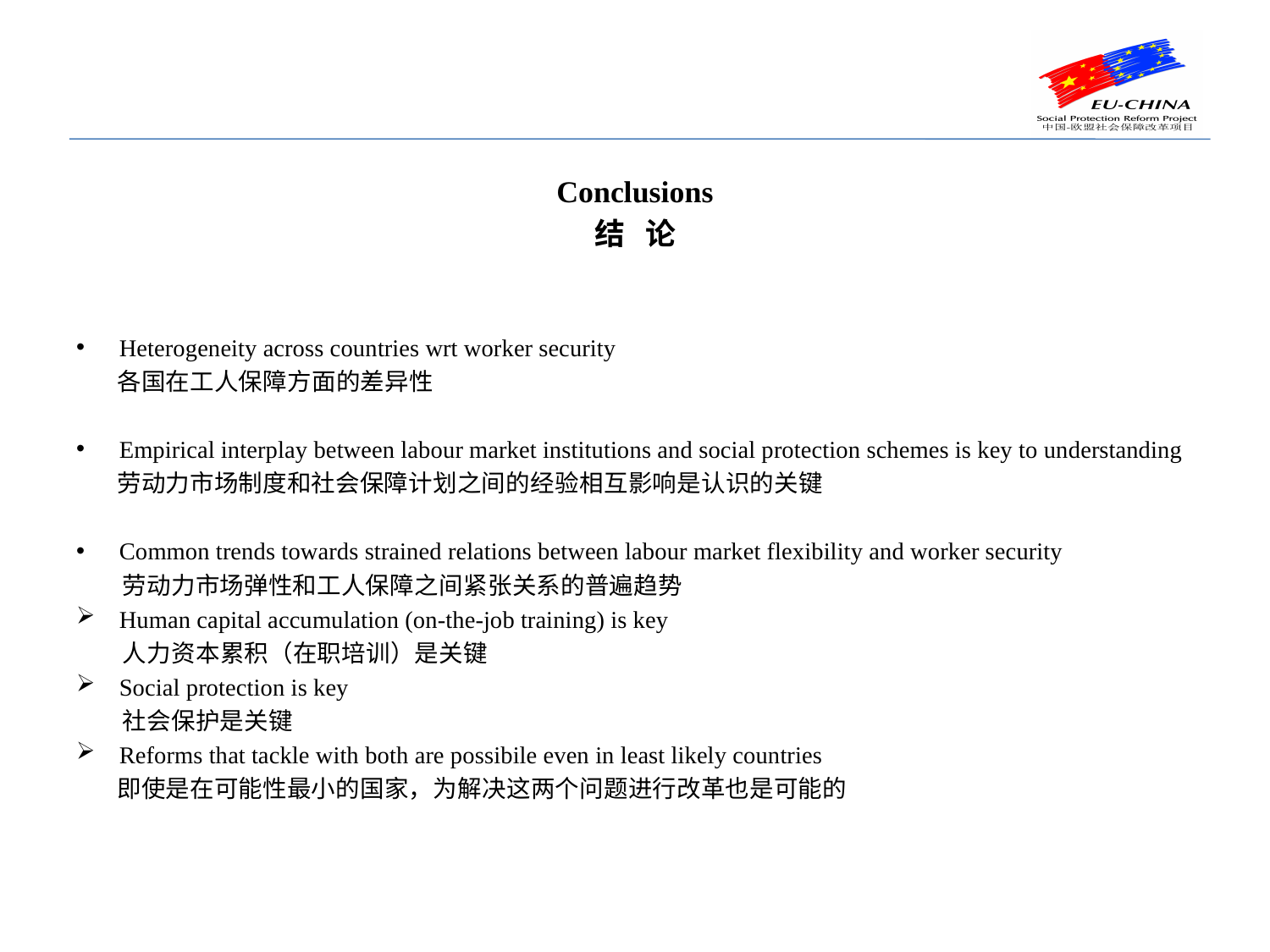

Conclusions
结   论

Heterogeneity across countries wrt worker security
       各国在工人保障方面的差异性

Empirical interplay between labour market institutions and social protection schemes is key to understanding
       劳动力市场制度和社会保障计划之间的经验相互影响是认识的关键

Common trends towards strained relations between labour market flexibility and worker security
        劳动力市场弹性和工人保障之间紧张关系的普遍趋势
Human capital accumulation (on-the-job training) is key
        人力资本累积（在职培训）是关键
Social protection is key
        社会保护是关键
Reforms that tackle with both are possibile even in least likely countries
       即使是在可能性最小的国家，为解决这两个问题进行改革也是可能的